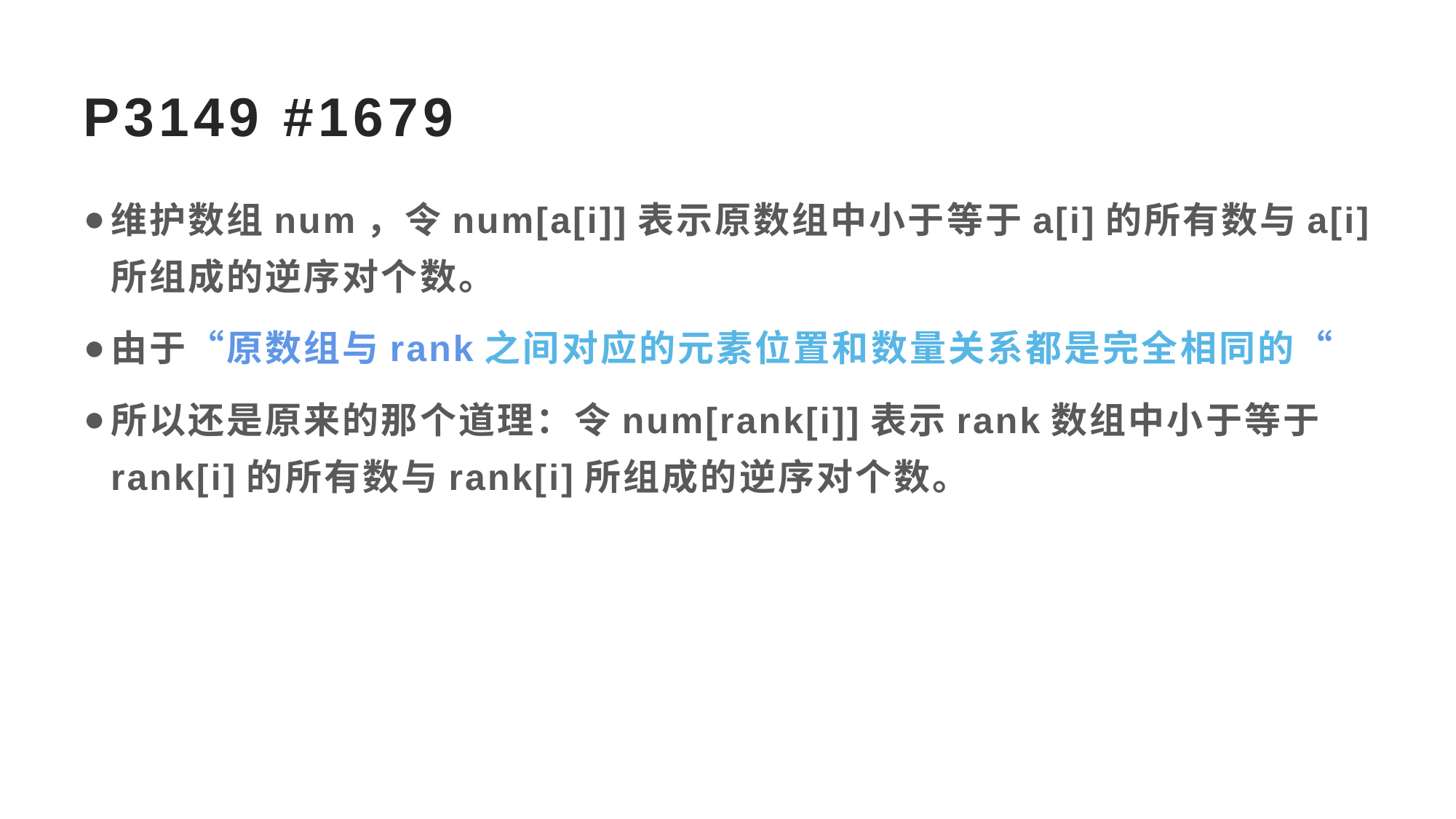

# P3149 #1679
维护数组num，令num[a[i]]表示原数组中小于等于a[i]的所有数与a[i]所组成的逆序对个数。
由于“原数组与rank之间对应的元素位置和数量关系都是完全相同的“
所以还是原来的那个道理：令num[rank[i]]表示rank数组中小于等于rank[i]的所有数与rank[i]所组成的逆序对个数。